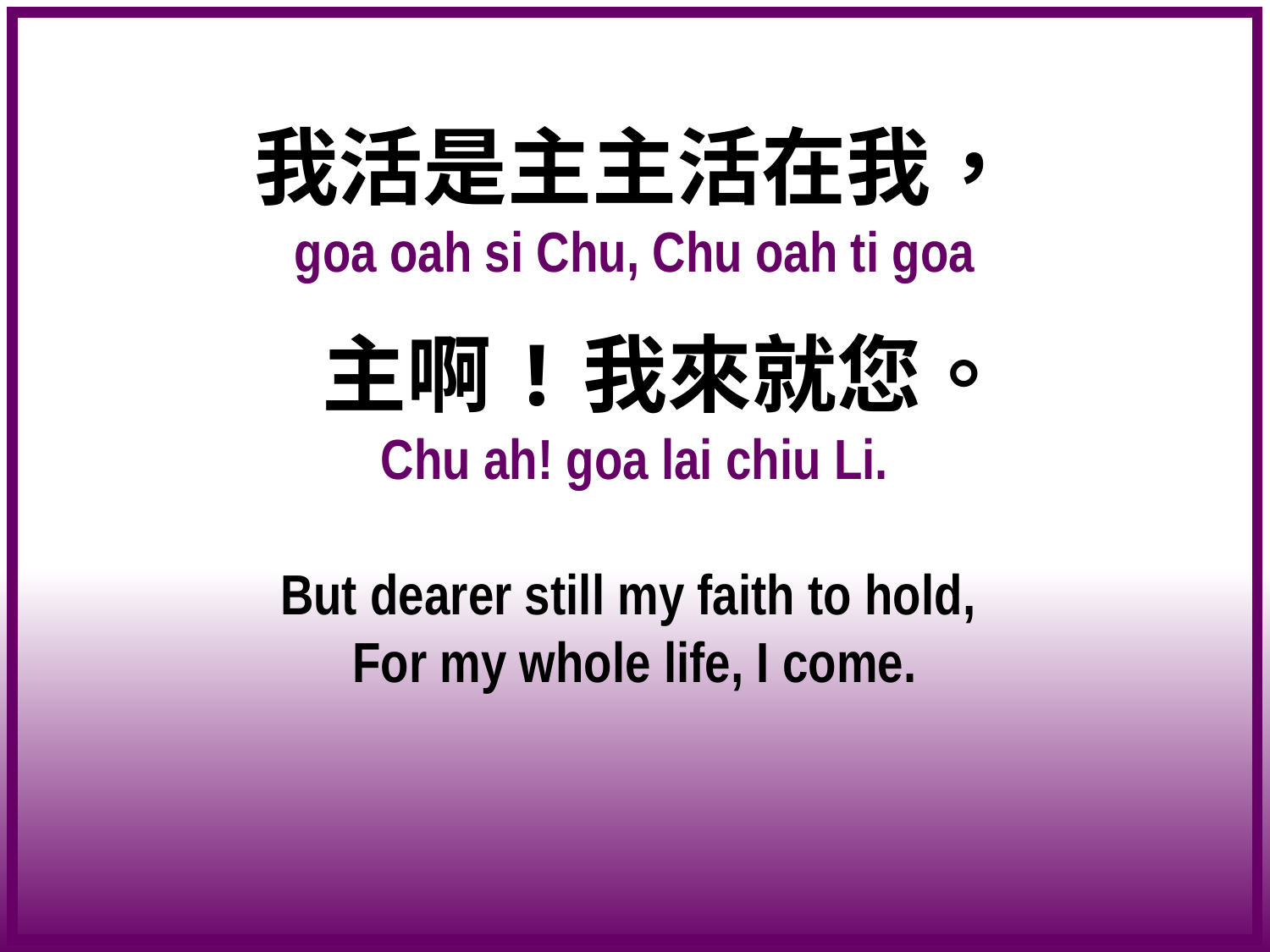

我活是主主活在我，
goa oah si Chu, Chu oah ti goa

  主啊!我來就您。
Chu ah! goa lai chiu Li.

But dearer still my faith to hold,
For my whole life, I come.